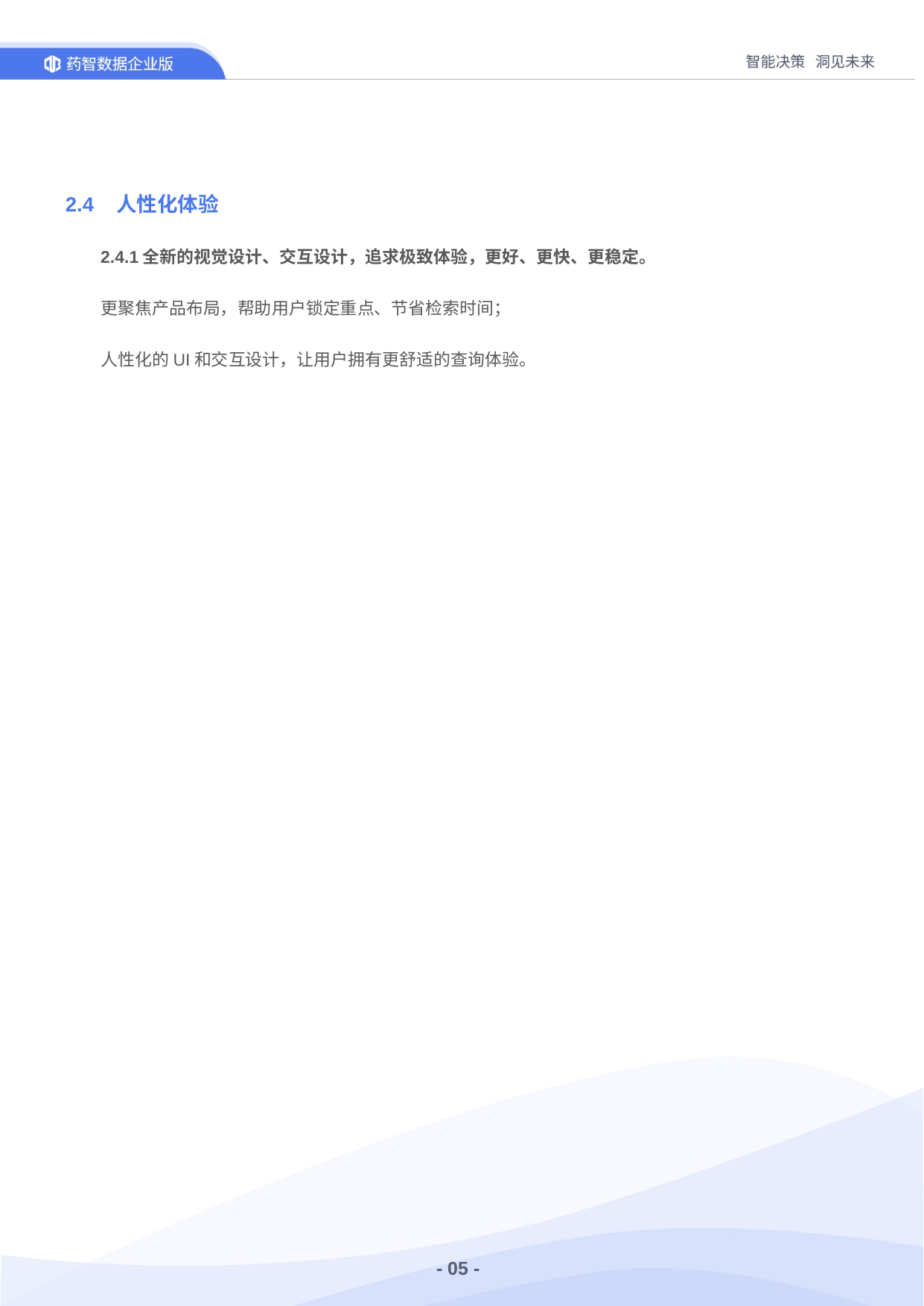

2.4   人性化体验
2.4.1全新的视觉设计、交互设计，追求极致体验，更好、更快、更稳定。
更聚焦产品布局，帮助用户锁定重点、节省检索时间；
人性化的UI和交互设计，让用户拥有更舒适的查询体验。
- 05 -